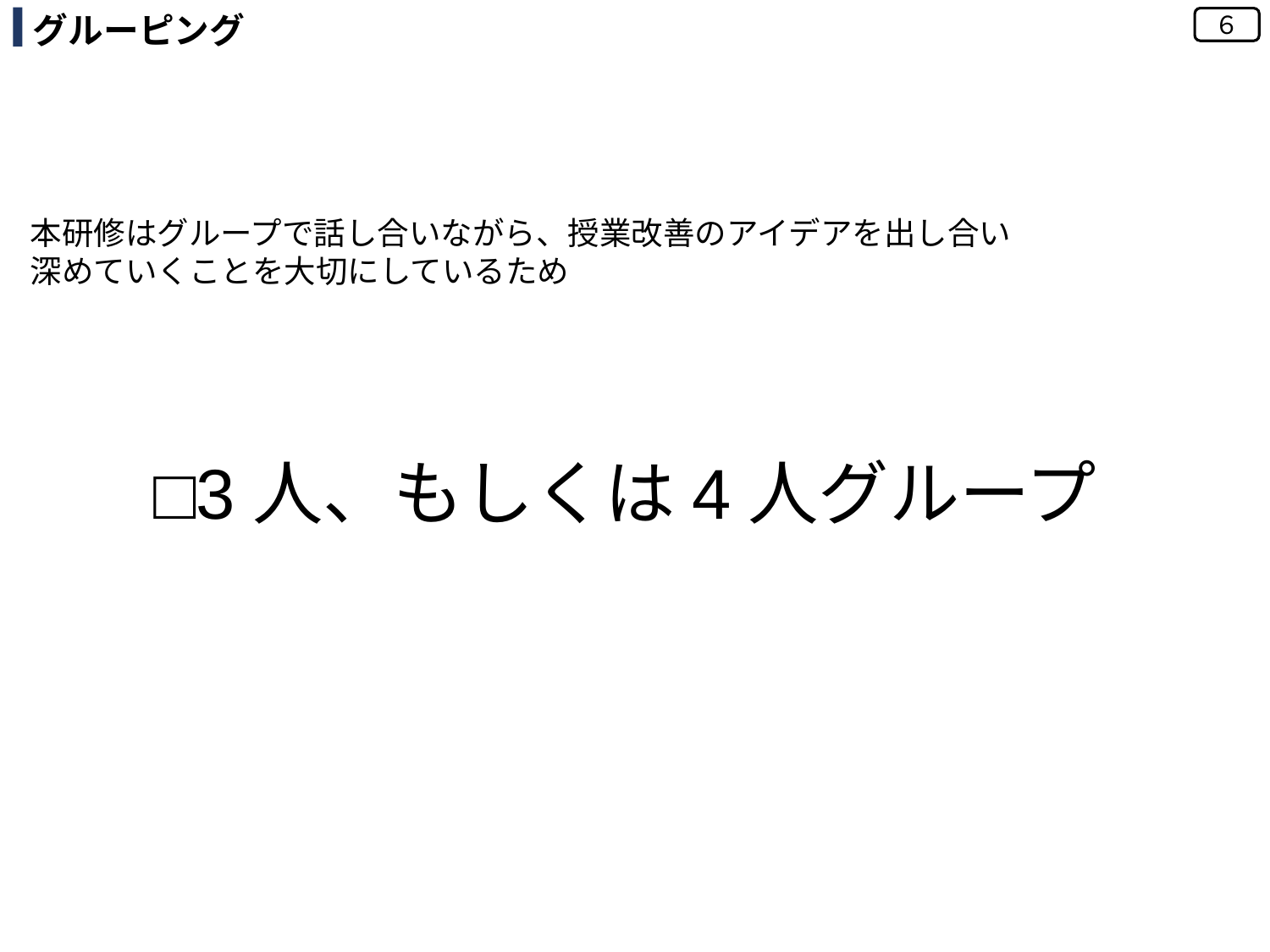

グルーピング

６
本研修はグループで話し合いながら、授業改善のアイデアを出し合い
深めていくことを大切にしているため

□3人、もしくは4人グループ